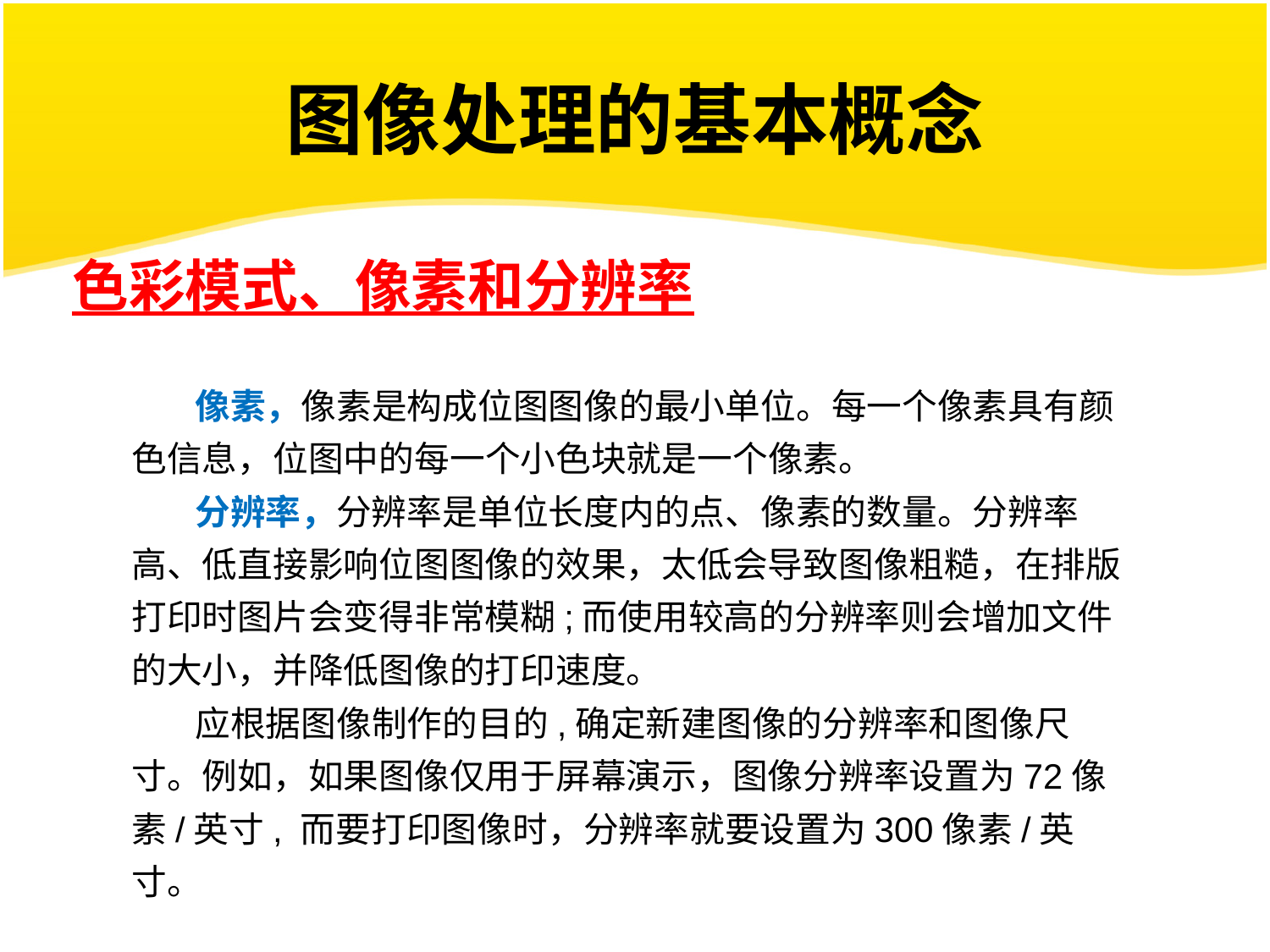

# 图像处理的基本概念
色彩模式、像素和分辨率
像素，像素是构成位图图像的最小单位。每一个像素具有颜色信息，位图中的每一个小色块就是一个像素。
分辨率，分辨率是单位长度内的点、像素的数量。分辨率高、低直接影响位图图像的效果，太低会导致图像粗糙，在排版打印时图片会变得非常模糊;而使用较高的分辨率则会增加文件的大小，并降低图像的打印速度。
应根据图像制作的目的,确定新建图像的分辨率和图像尺寸。例如，如果图像仅用于屏幕演示，图像分辨率设置为72像素/英寸, 而要打印图像时，分辨率就要设置为300像素/英寸。